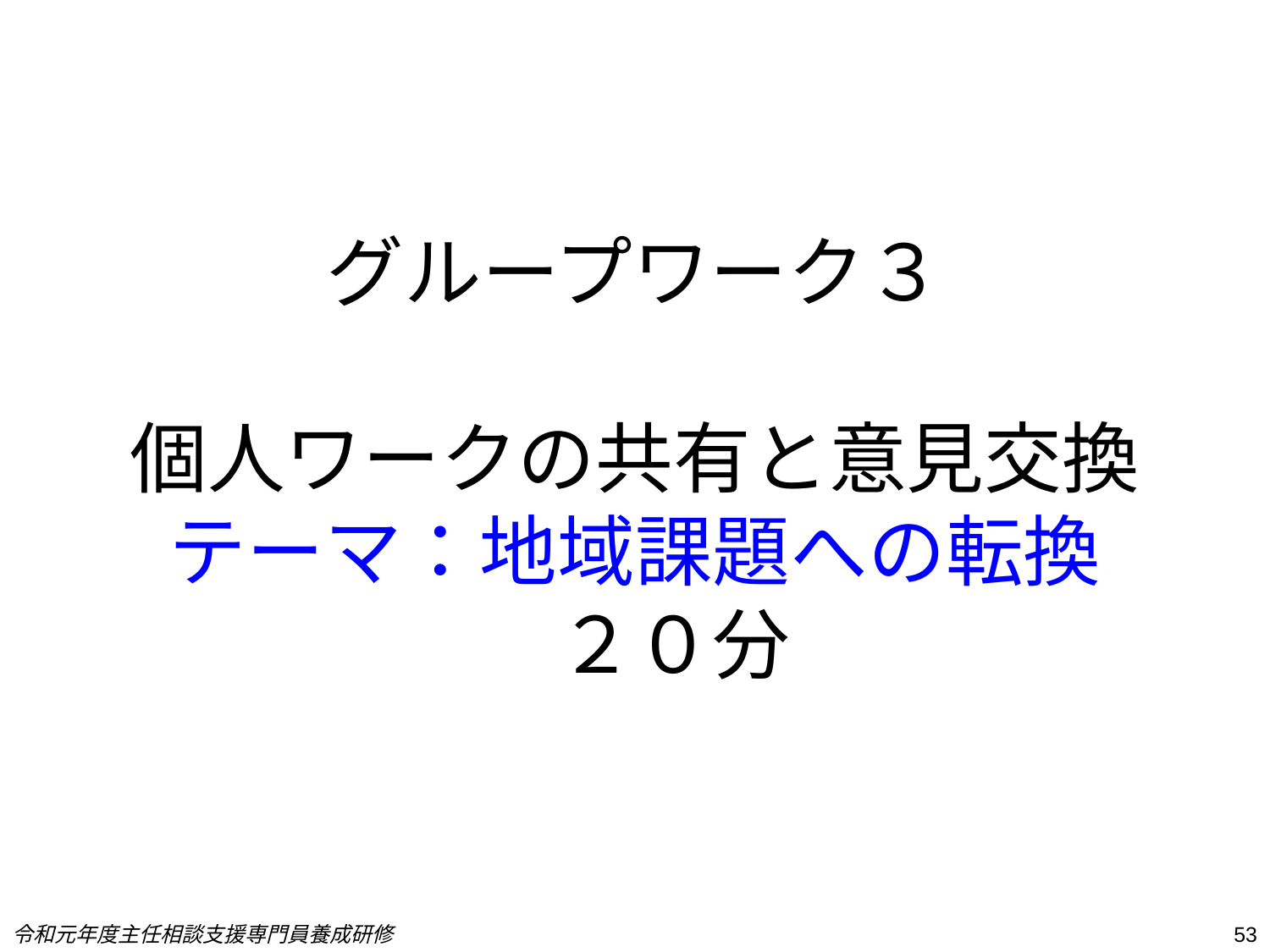

# グループワーク３ 個人ワークの共有と意見交換 テーマ：地域課題への転換 　２０分
令和元年度主任相談支援専門員養成研修

53